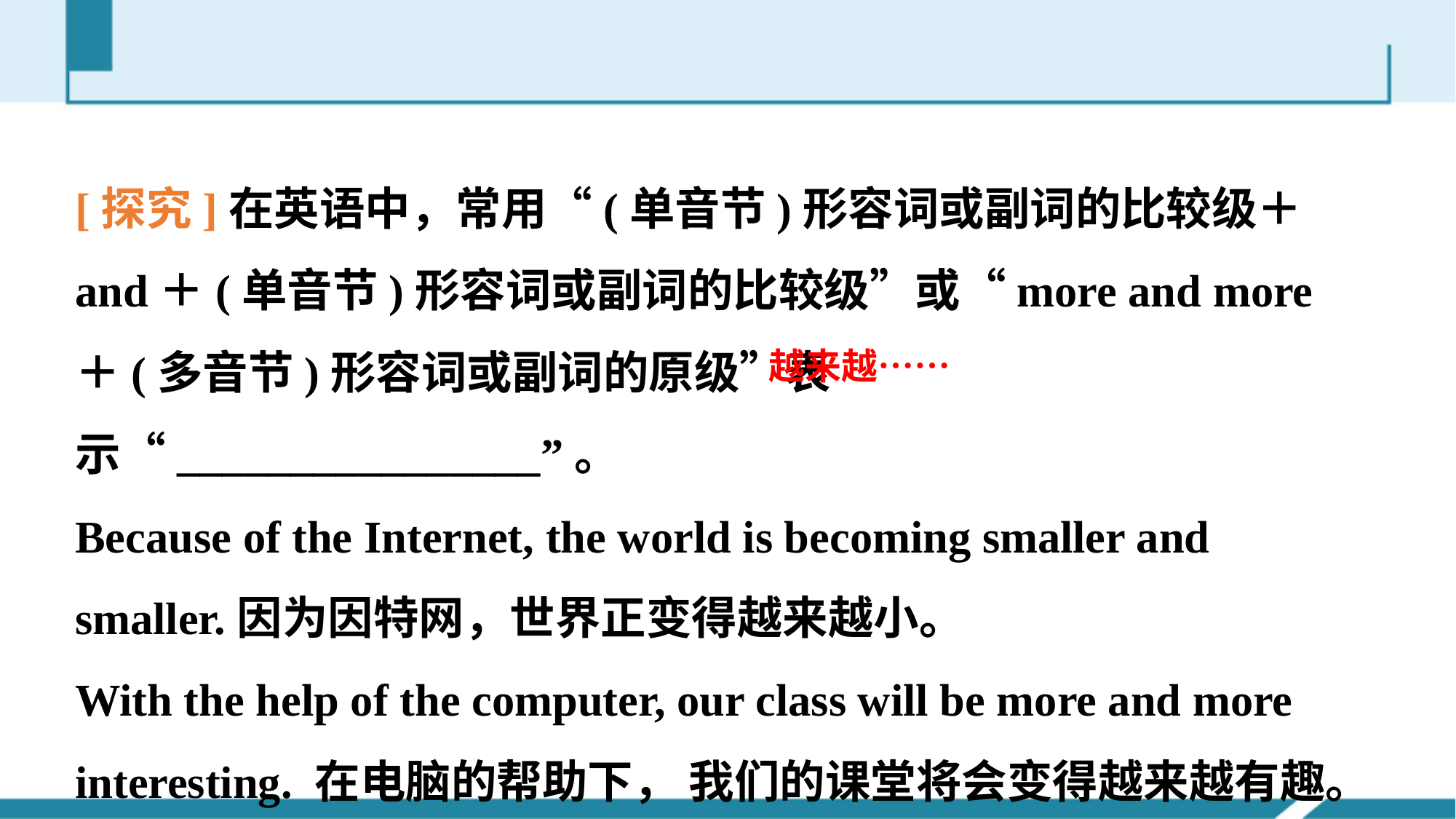

[探究]在英语中，常用“(单音节)形容词或副词的比较级＋and＋(单音节)形容词或副词的比较级”或“more and more＋(多音节)形容词或副词的原级”表示“________________”。
Because of the Internet, the world is becoming smaller and smaller.因为因特网，世界正变得越来越小。
With the help of the computer, our class will be more and more interesting. 在电脑的帮助下， 我们的课堂将会变得越来越有趣。
越来越……